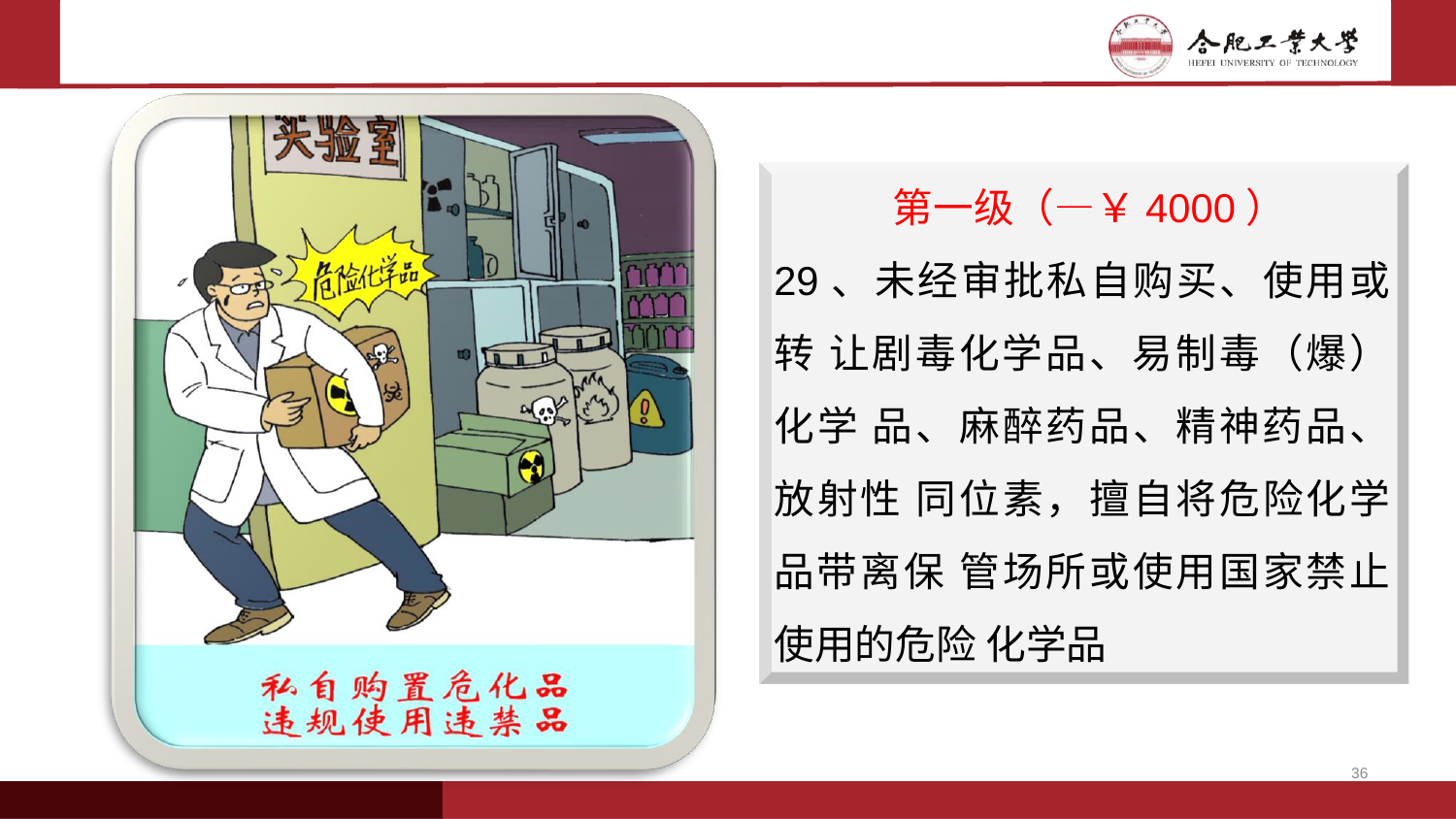

第一级（—￥4000）
29、未经审批私自购买、使用或转 让剧毒化学品、易制毒（爆）化学 品、麻醉药品、精神药品、放射性 同位素，擅自将危险化学品带离保 管场所或使用国家禁止使用的危险 化学品